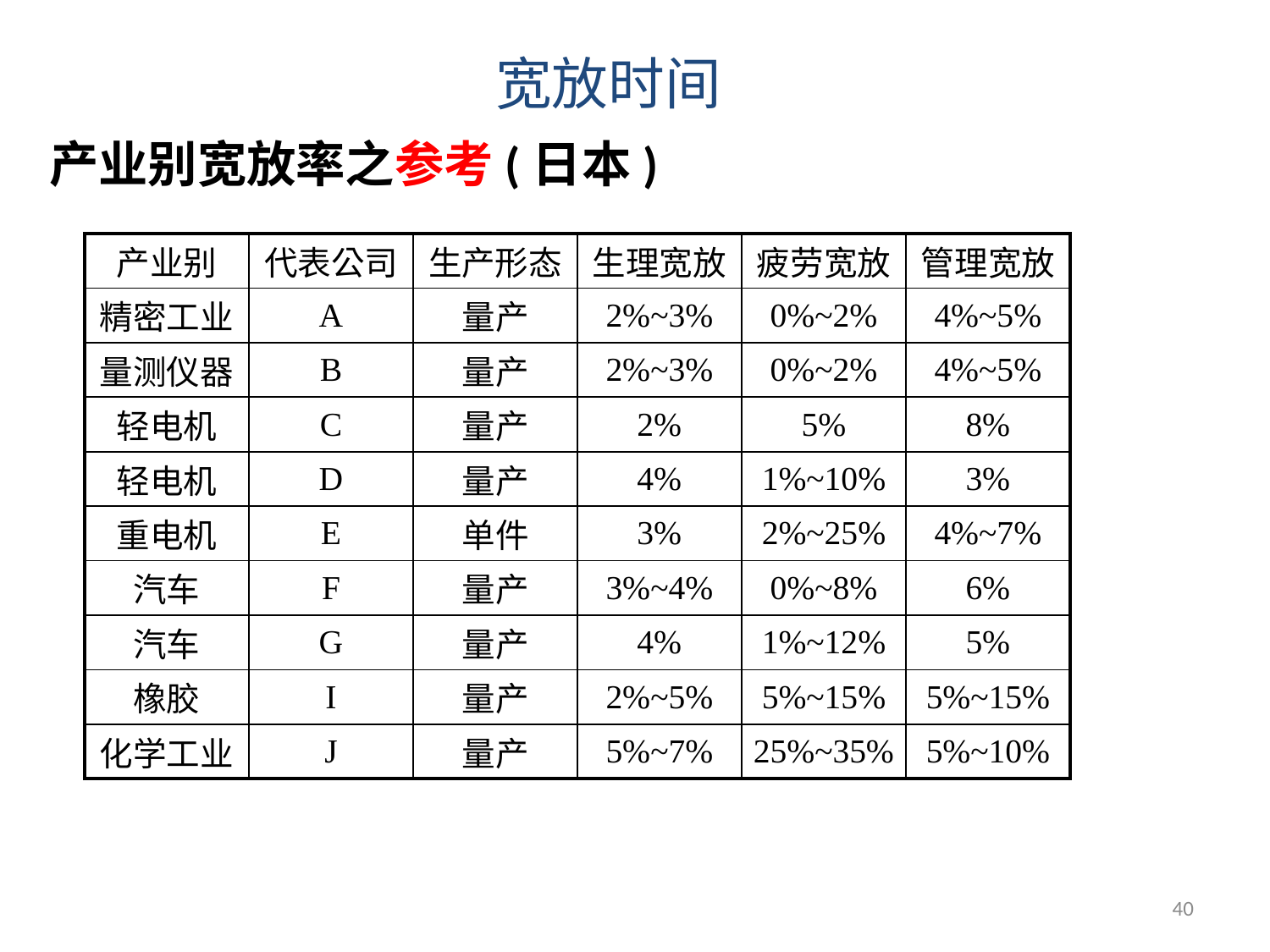

宽放时间
 产业别宽放率之参考(日本)
| 产业别 | 代表公司 | 生产形态 | 生理宽放 | 疲劳宽放 | 管理宽放 |
| --- | --- | --- | --- | --- | --- |
| 精密工业 | A | 量产 | 2%~3% | 0%~2% | 4%~5% |
| 量测仪器 | B | 量产 | 2%~3% | 0%~2% | 4%~5% |
| 轻电机 | C | 量产 | 2% | 5% | 8% |
| 轻电机 | D | 量产 | 4% | 1%~10% | 3% |
| 重电机 | E | 单件 | 3% | 2%~25% | 4%~7% |
| 汽车 | F | 量产 | 3%~4% | 0%~8% | 6% |
| 汽车 | G | 量产 | 4% | 1%~12% | 5% |
| 橡胶 | I | 量产 | 2%~5% | 5%~15% | 5%~15% |
| 化学工业 | J | 量产 | 5%~7% | 25%~35% | 5%~10% |

40